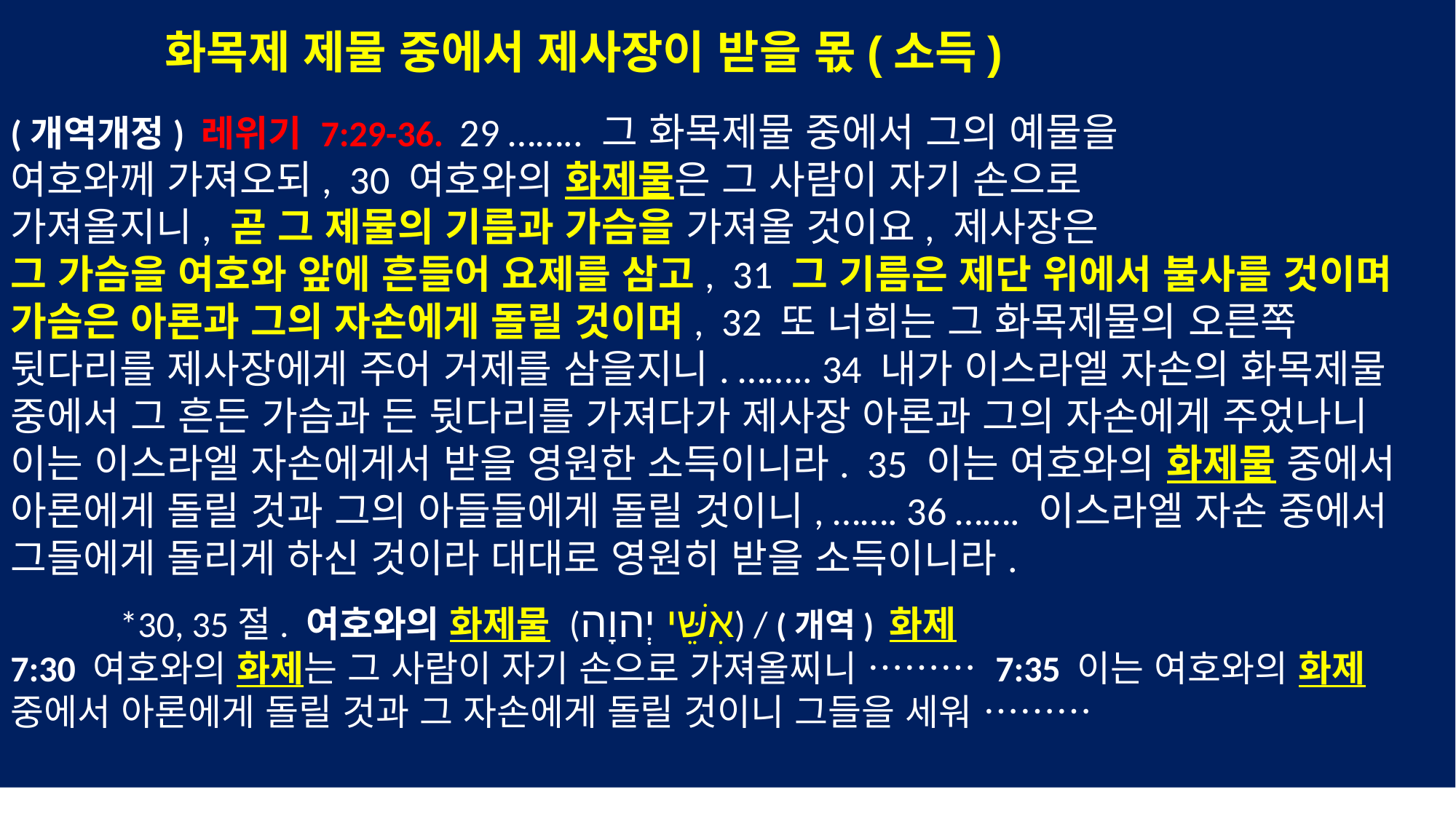

화목제 제물 중에서 제사장이 받을 몫(소득)

(개역개정) 레위기 7:29-36.  29 …….. 그 화목제물 중에서 그의 예물을
여호와께 가져오되,  30 여호와의 화제물은 그 사람이 자기 손으로
가져올지니, 곧 그 제물의 기름과 가슴을 가져올 것이요, 제사장은
그 가슴을 여호와 앞에 흔들어 요제를 삼고,  31 그 기름은 제단 위에서 불사를 것이며 가슴은 아론과 그의 자손에게 돌릴 것이며,  32 또 너희는 그 화목제물의 오른쪽 뒷다리를 제사장에게 주어 거제를 삼을지니. …….. 34 내가 이스라엘 자손의 화목제물 중에서 그 흔든 가슴과 든 뒷다리를 가져다가 제사장 아론과 그의 자손에게 주었나니 이는 이스라엘 자손에게서 받을 영원한 소득이니라.  35 이는 여호와의 화제물 중에서 아론에게 돌릴 것과 그의 아들들에게 돌릴 것이니, ……. 36 ……. 이스라엘 자손 중에서 그들에게 돌리게 하신 것이라 대대로 영원히 받을 소득이니라.

	*30, 35절. 여호와의 화제물 (אִשֵּׁי יְהוָה) / (개역) 화제
7:30 여호와의 화제는 그 사람이 자기 손으로 가져올찌니 ……… 7:35 이는 여호와의 화제 중에서 아론에게 돌릴 것과 그 자손에게 돌릴 것이니 그들을 세워 ………